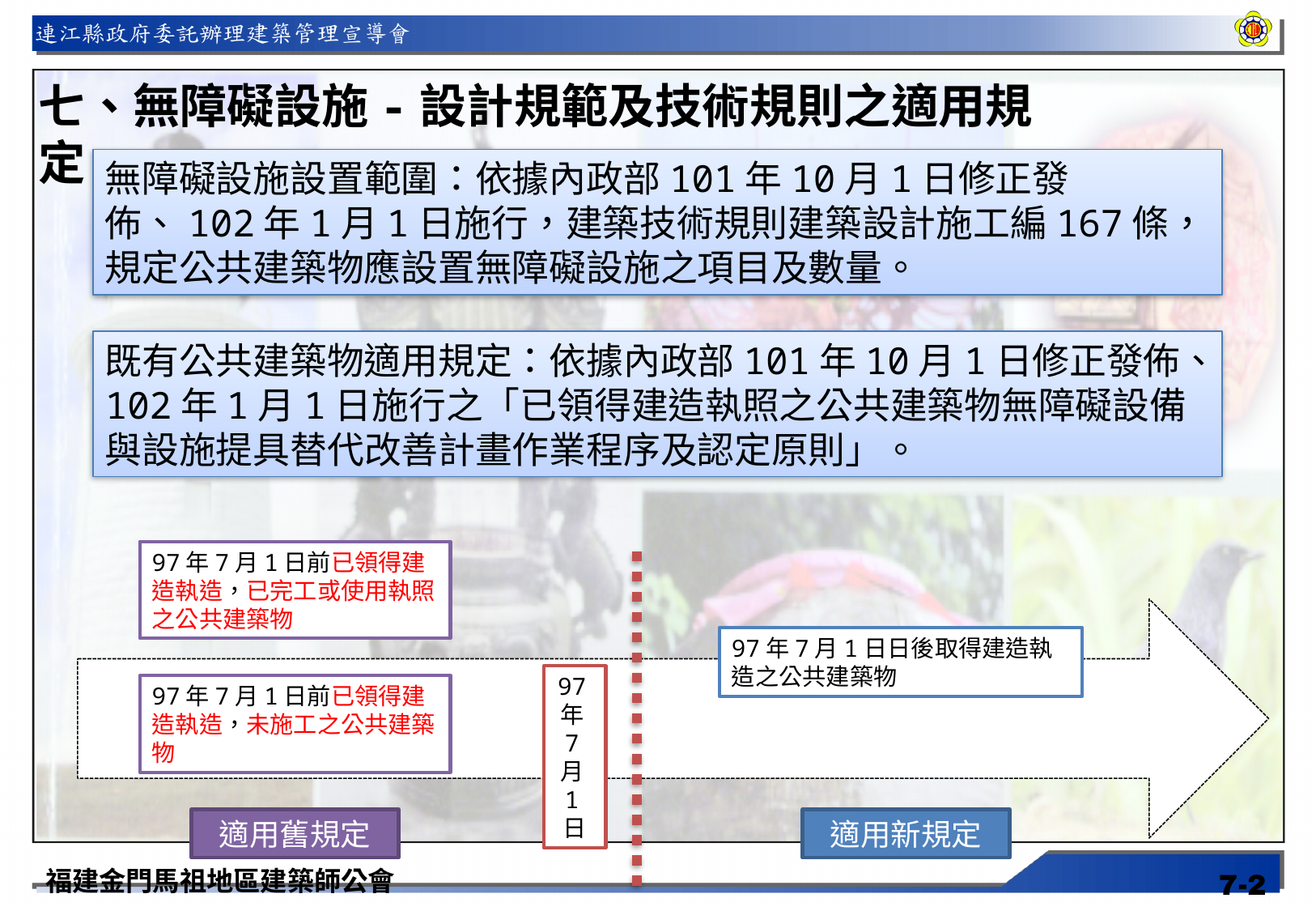

七、無障礙設施-設計規範及技術規則之適用規定
無障礙設施設置範圍：依據內政部101年10月1日修正發佈、102年1月1日施行，建築技術規則建築設計施工編167條，規定公共建築物應設置無障礙設施之項目及數量。
既有公共建築物適用規定：依據內政部101年10月1日修正發佈、102年1月1日施行之「已領得建造執照之公共建築物無障礙設備與設施提具替代改善計畫作業程序及認定原則」。
97年7月1日前已領得建造執造，已完工或使用執照之公共建築物

97年7月1日日後取得建造執造之公共建築物
97年7月1日
97年7月1日前已領得建造執造，未施工之公共建築物
適用舊規定
適用新規定
福建金門馬祖地區建築師公會
7-2